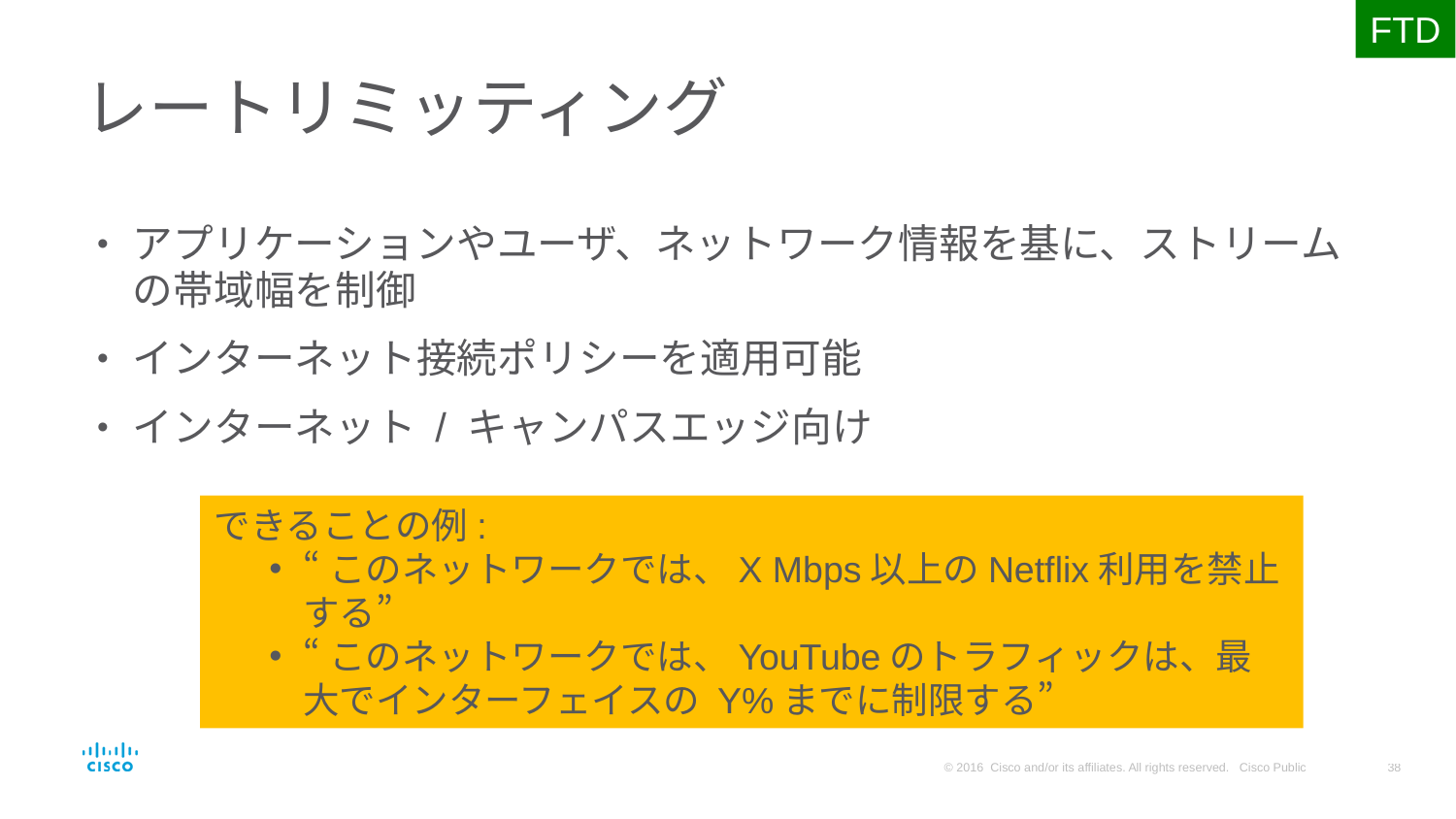

FTD
# レートリミッティング
アプリケーションやユーザ、ネットワーク情報を基に、ストリームの帯域幅を制御
インターネット接続ポリシーを適用可能
インターネット / キャンパスエッジ向け
できることの例:
“このネットワークでは、X Mbps以上のNetflix利用を禁止する”
“このネットワークでは、YouTubeのトラフィックは、最大でインターフェイスの Y%までに制限する”